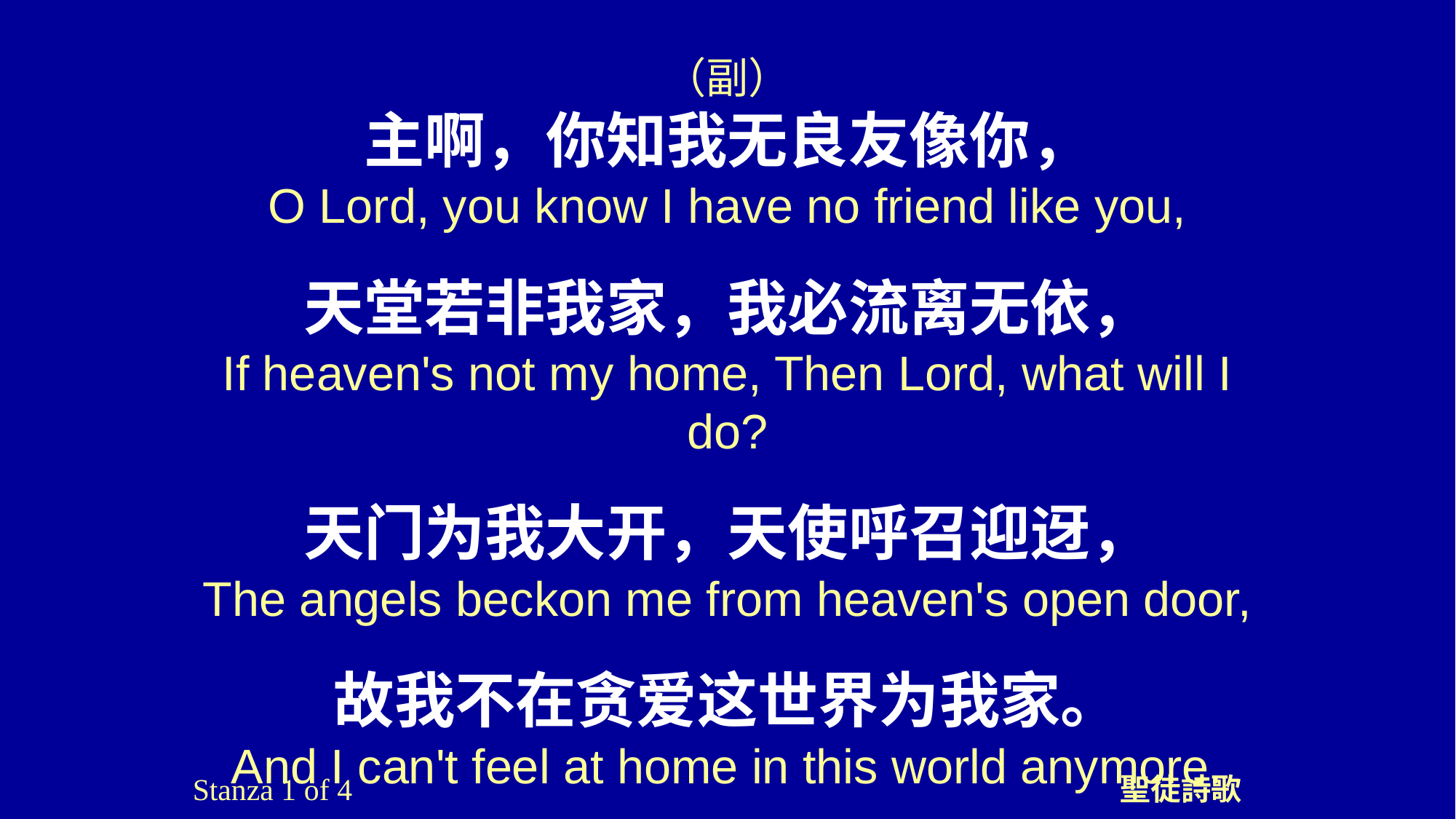

（副）
主啊，你知我无良友像你，
O Lord, you know I have no friend like you,

天堂若非我家，我必流离无依，
If heaven's not my home, Then Lord, what will I do?

天门为我大开，天使呼召迎迓，
The angels beckon me from heaven's open door,

故我不在贪爱这世界为我家。
And I can't feel at home in this world anymore.
Stanza 1 of 4
聖徒詩歌